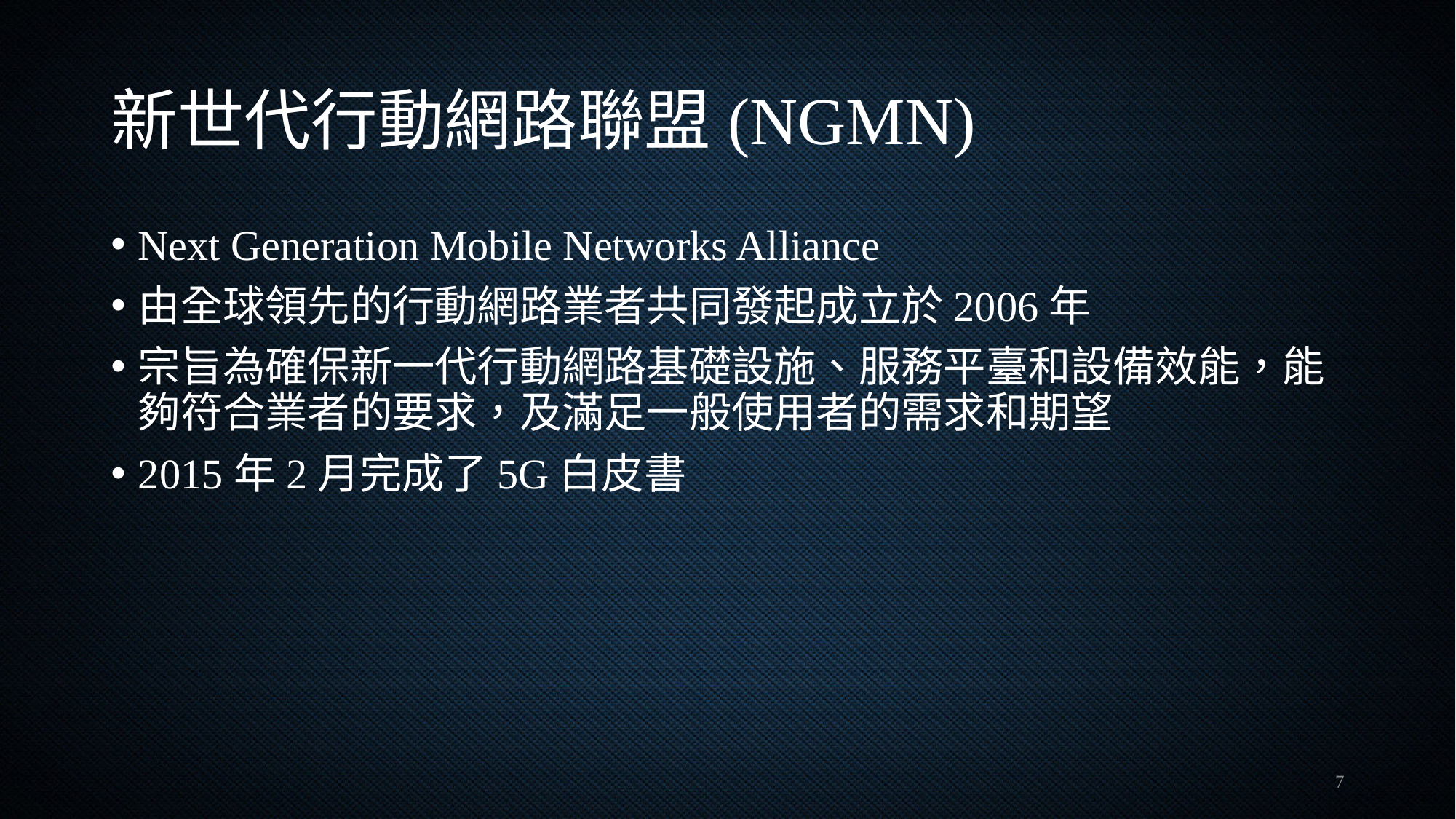

# 新世代行動網路聯盟(NGMN)
Next Generation Mobile Networks Alliance
由全球領先的行動網路業者共同發起成立於2006年
宗旨為確保新一代行動網路基礎設施、服務平臺和設備效能，能夠符合業者的要求，及滿足一般使用者的需求和期望
2015年2月完成了5G白皮書

7